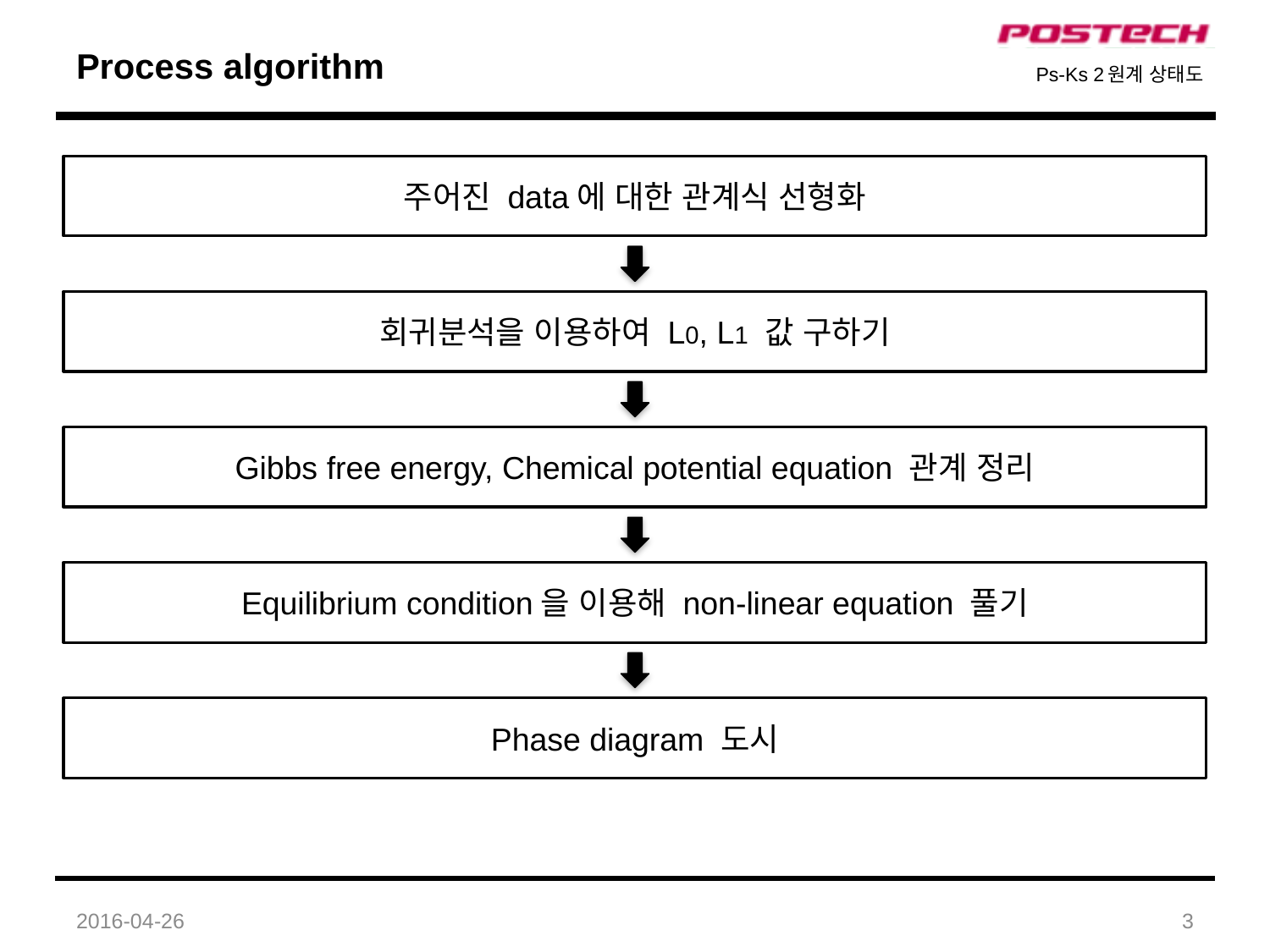

# Process algorithm
Ps-Ks 2원계 상태도

주어진 data에 대한 관계식 선형화

회귀분석을 이용하여 L0, L1 값 구하기

Gibbs free energy, Chemical potential equation 관계 정리

Equilibrium condition을 이용해 non-linear equation 풀기

Phase diagram 도시
2016-04-26
3